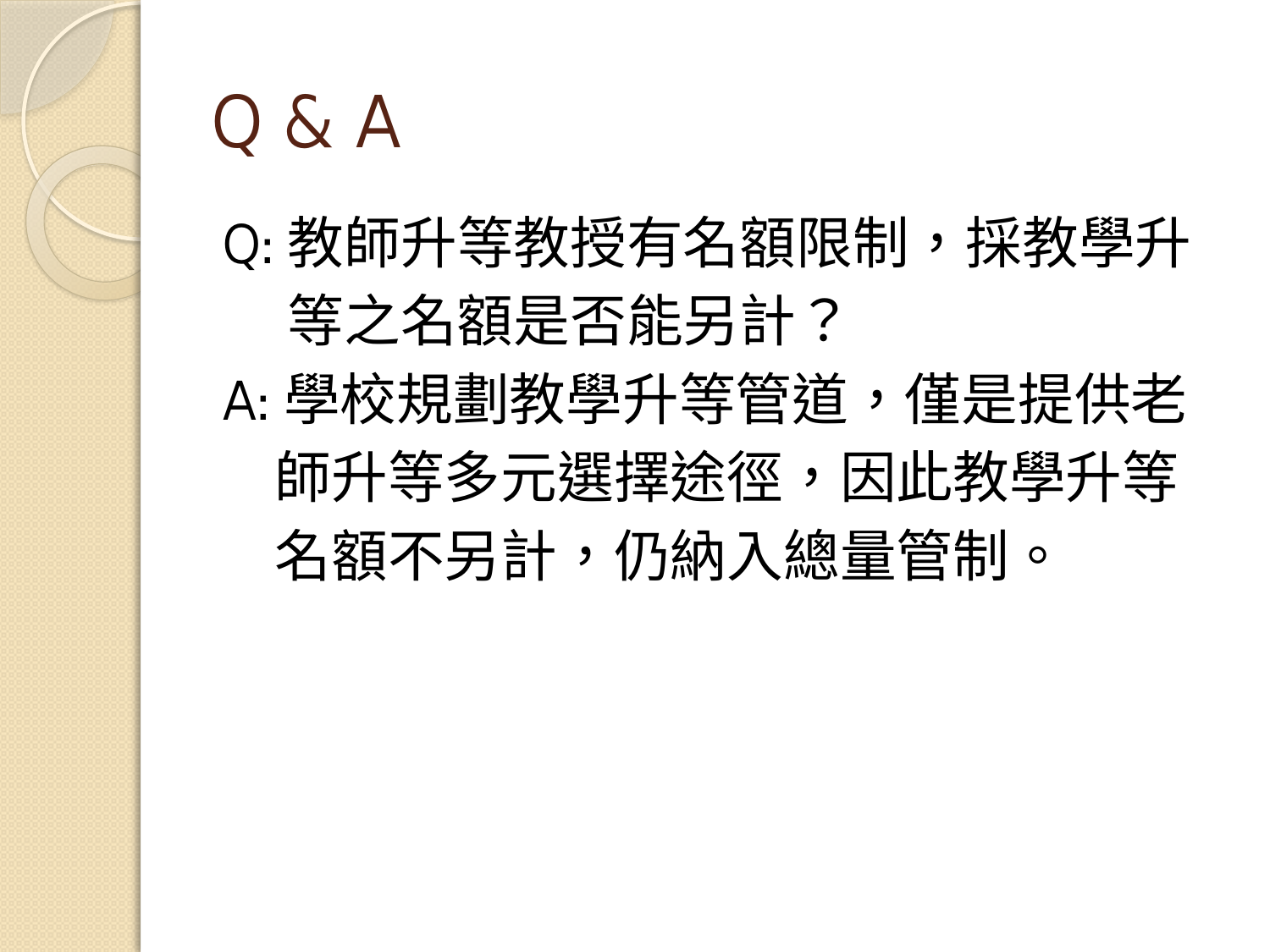

# Q & A
Q:教師升等教授有名額限制，採教學升
    等之名額是否能另計？
A:學校規劃教學升等管道，僅是提供老
   師升等多元選擇途徑，因此教學升等
   名額不另計，仍納入總量管制。